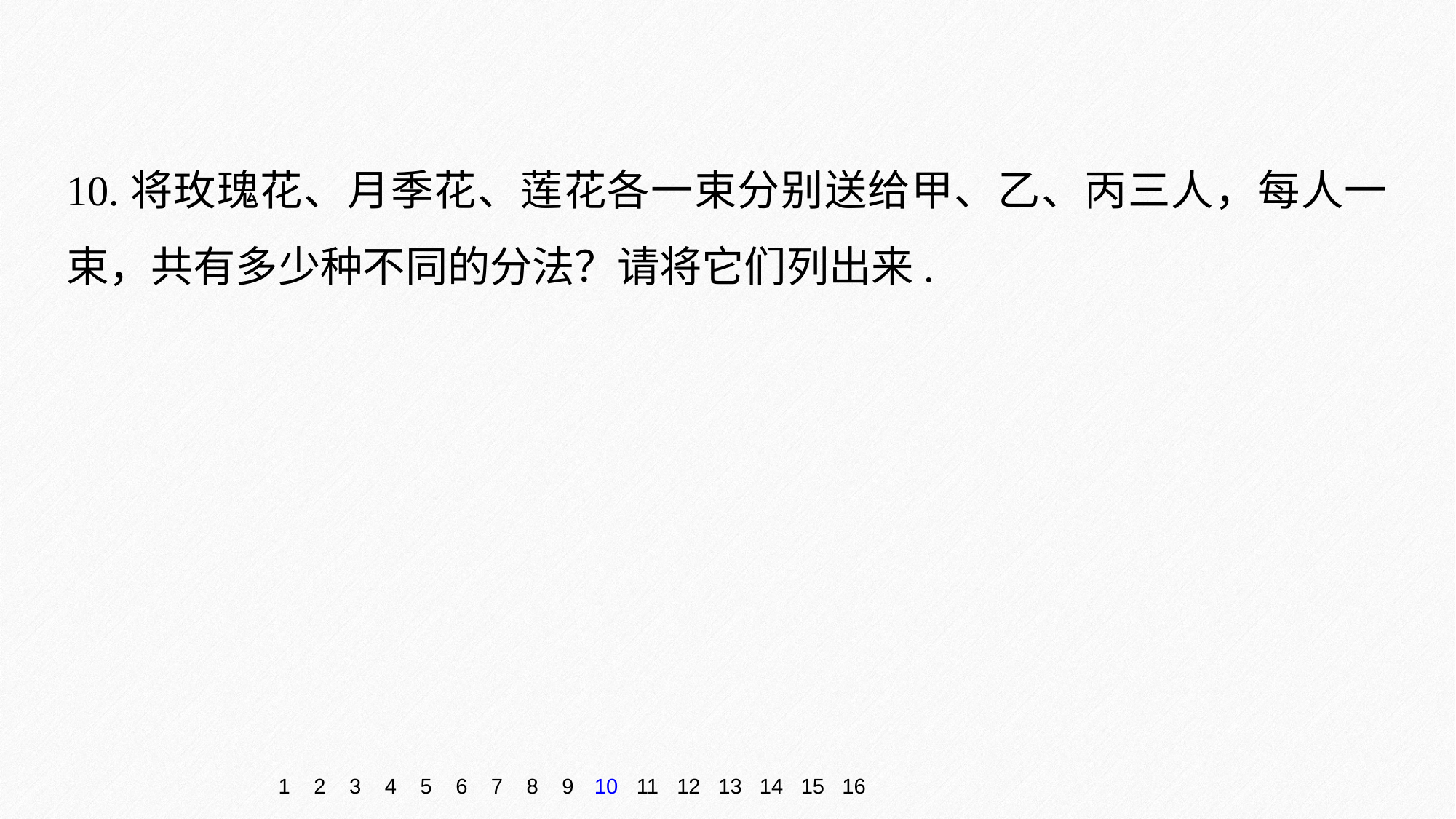

10.将玫瑰花、月季花、莲花各一束分别送给甲、乙、丙三人，每人一束，共有多少种不同的分法？请将它们列出来.
1
2
3
4
5
6
7
8
9
10
11
12
13
14
15
16